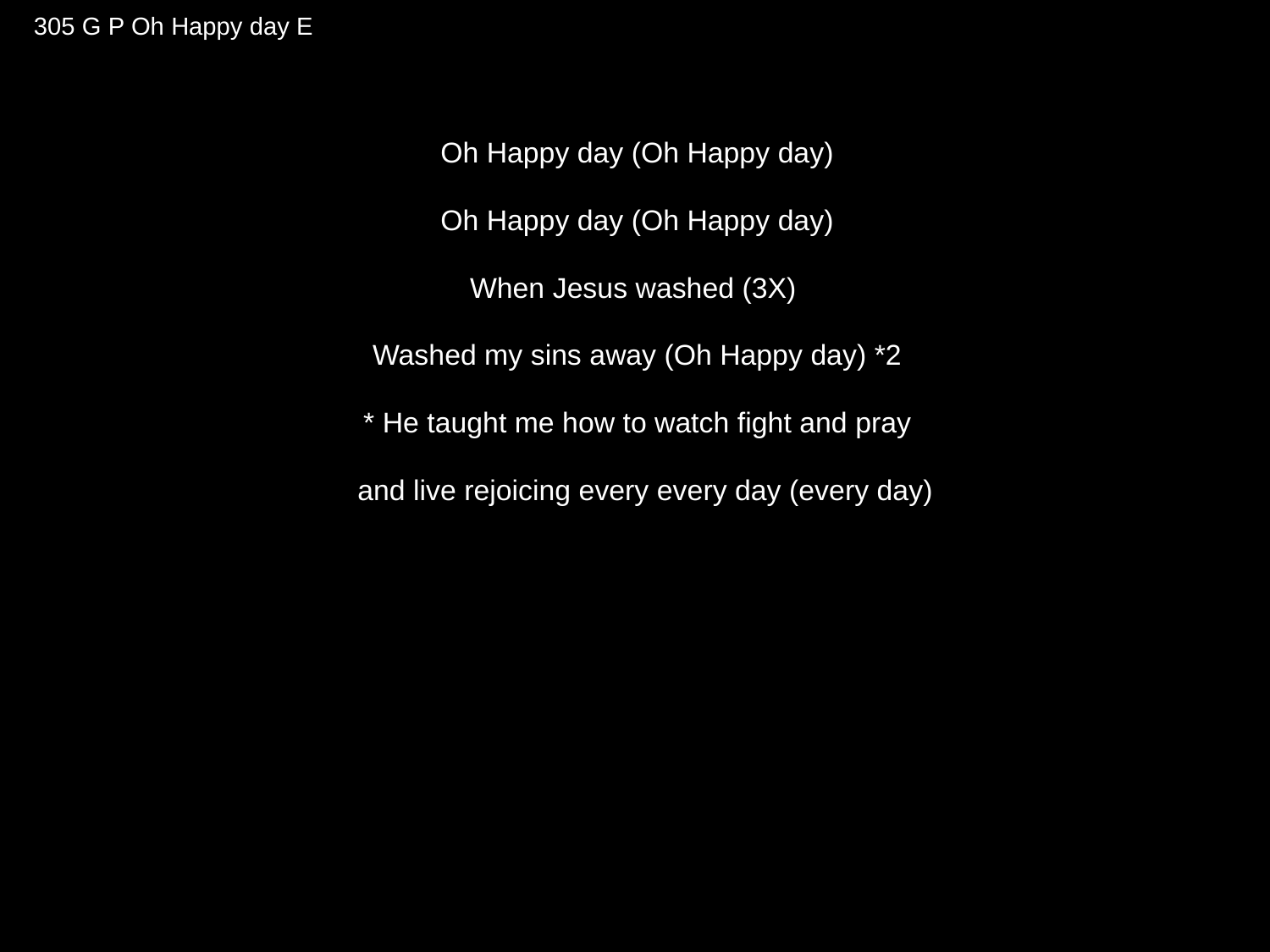

おーはっぴーでぃ
★P
305 G P Oh Happy day E
★３
Oh Happy day (Oh Happy day)
Oh Happy day (Oh Happy day)
When Jesus washed (3X)
Washed my sins away (Oh Happy day) *2
* He taught me how to watch fight and pray
   and live rejoicing every every day (every day)